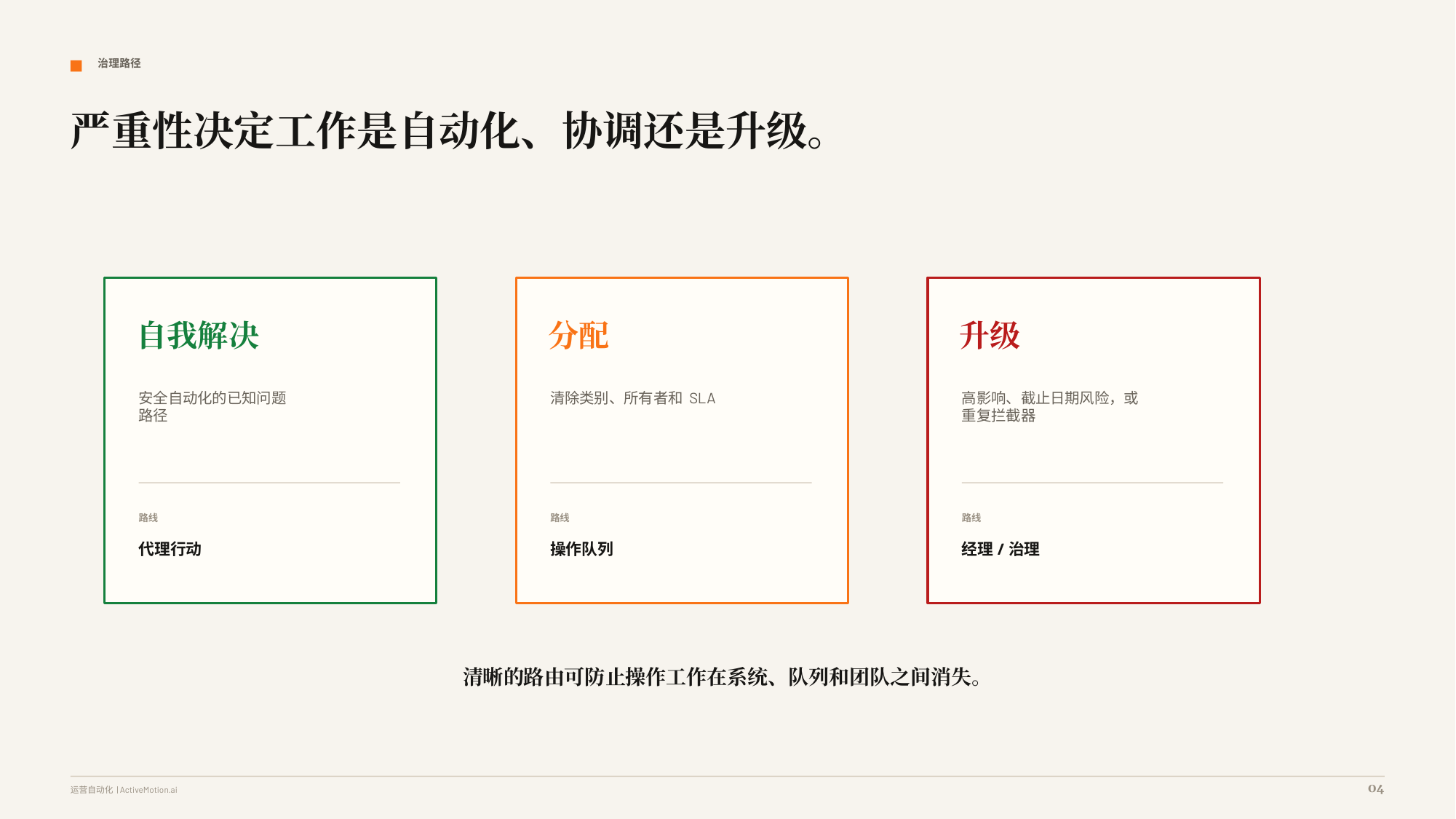

治理路径

严重性决定工作是自动化、协调还是升级。

自我解决
分配
升级
安全自动化的已知问题
路径
清除类别、所有者和 SLA
高影响、截止日期风险，或
重复拦截器

路线
路线
路线
代理行动
操作队列
经理/治理
清晰的路由可防止操作工作在系统、队列和团队之间消失。

04
运营自动化 | ActiveMotion.ai